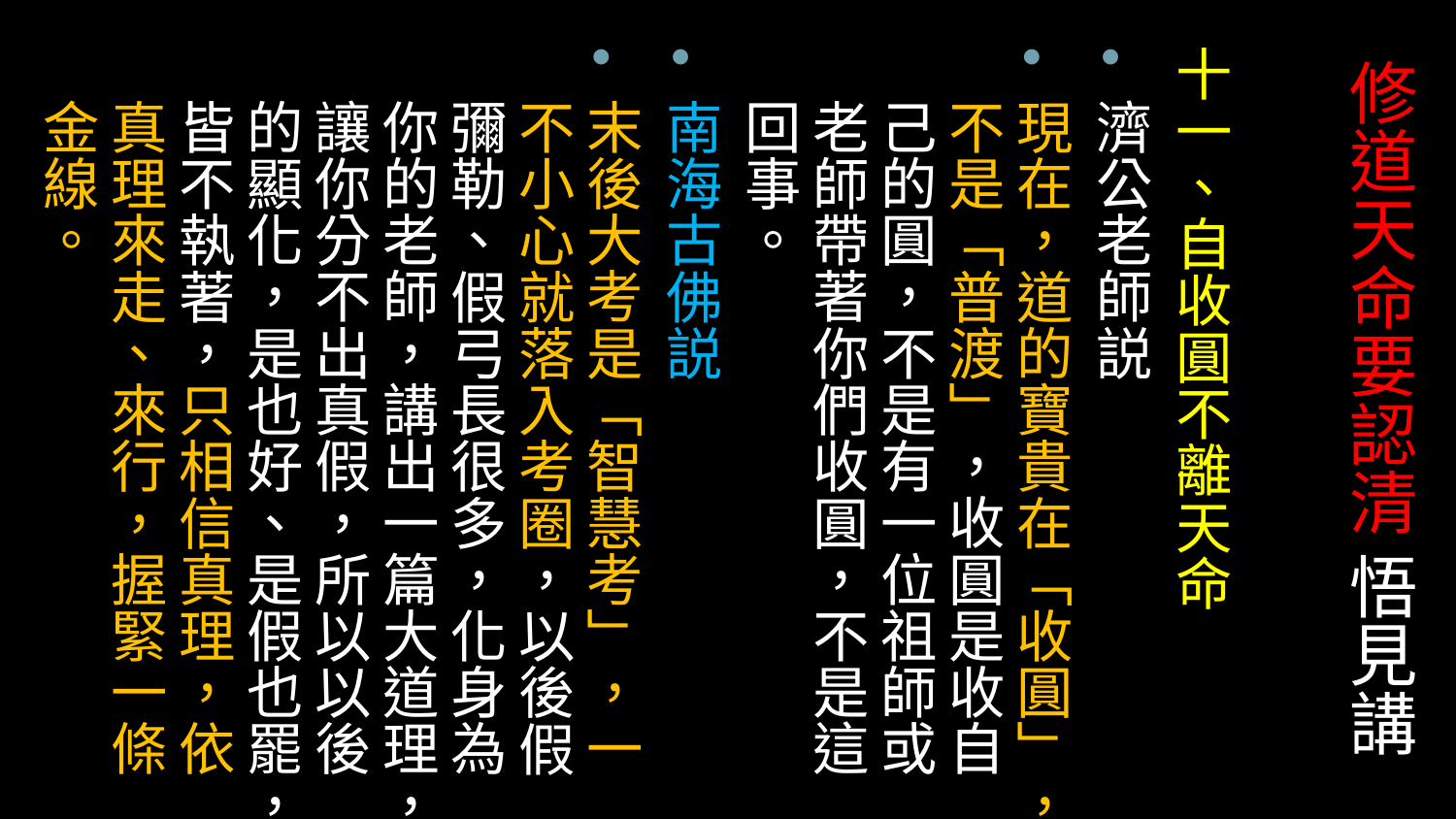

# 修道天命要認清 悟見講
十一、自收圓不離天命
濟公老師説
現在，道的寶貴在「收圓」，不是「普渡」，收圓是收自己的圓，不是有一位祖師或老師帶著你們收圓，不是這回事。
南海古佛説
末後大考是「智慧考」，一不小心就落入考圈，以後假彌勒、假弓長很多，化身為你的老師，講出一篇大道理，讓你分不出真假，所以以後的顯化，是也好、是假也罷，皆不執著，只相信真理，依真理來走、來行，握緊一條金線。